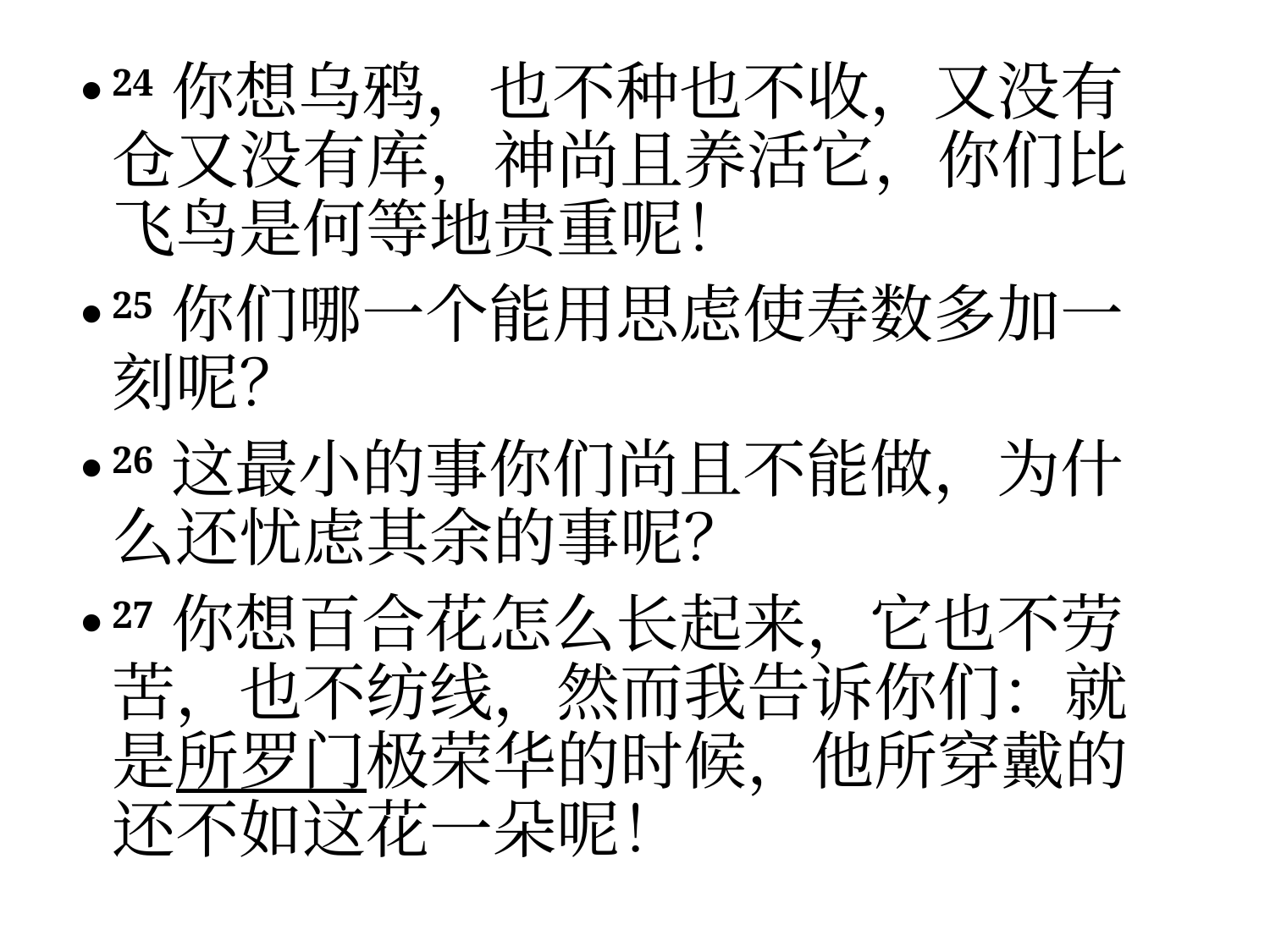

24 你想乌鸦，也不种也不收，又没有仓又没有库，神尚且养活它，你们比飞鸟是何等地贵重呢！
25 你们哪一个能用思虑使寿数多加一刻呢？
26 这最小的事你们尚且不能做，为什么还忧虑其余的事呢？
27 你想百合花怎么长起来，它也不劳苦，也不纺线，然而我告诉你们：就是所罗门极荣华的时候，他所穿戴的还不如这花一朵呢！